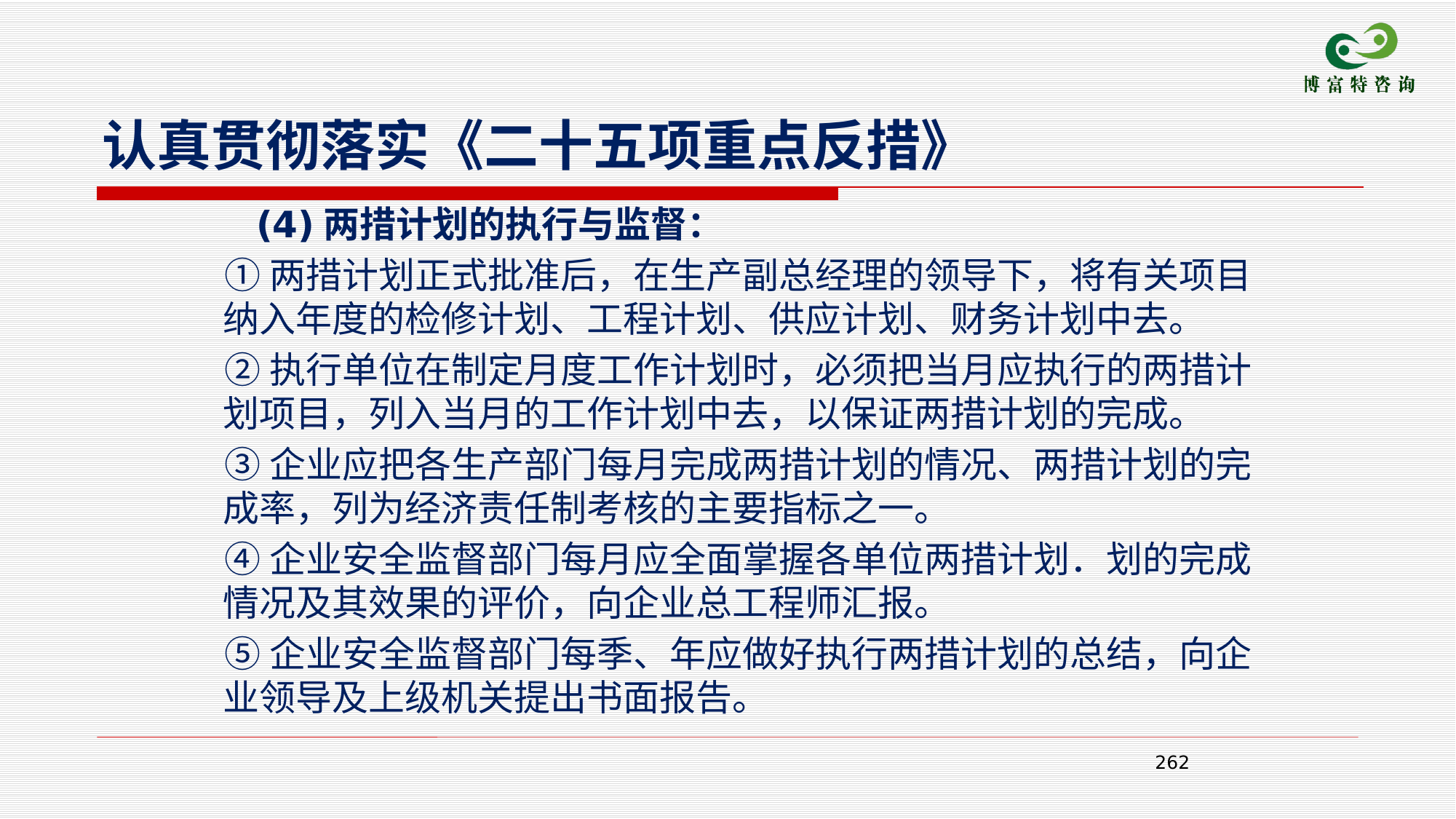

认真贯彻落实《二十五项重点反措》
       (4)两措计划的执行与监督：
       ①两措计划正式批准后，在生产副总经理的领导下，将有关项目纳入年度的检修计划、工程计划、供应计划、财务计划中去。
       ②执行单位在制定月度工作计划时，必须把当月应执行的两措计划项目，列入当月的工作计划中去，以保证两措计划的完成。
       ③企业应把各生产部门每月完成两措计划的情况、两措计划的完成率，列为经济责任制考核的主要指标之一。
       ④企业安全监督部门每月应全面掌握各单位两措计划．划的完成情况及其效果的评价，向企业总工程师汇报。
       ⑤企业安全监督部门每季、年应做好执行两措计划的总结，向企业领导及上级机关提出书面报告。

262